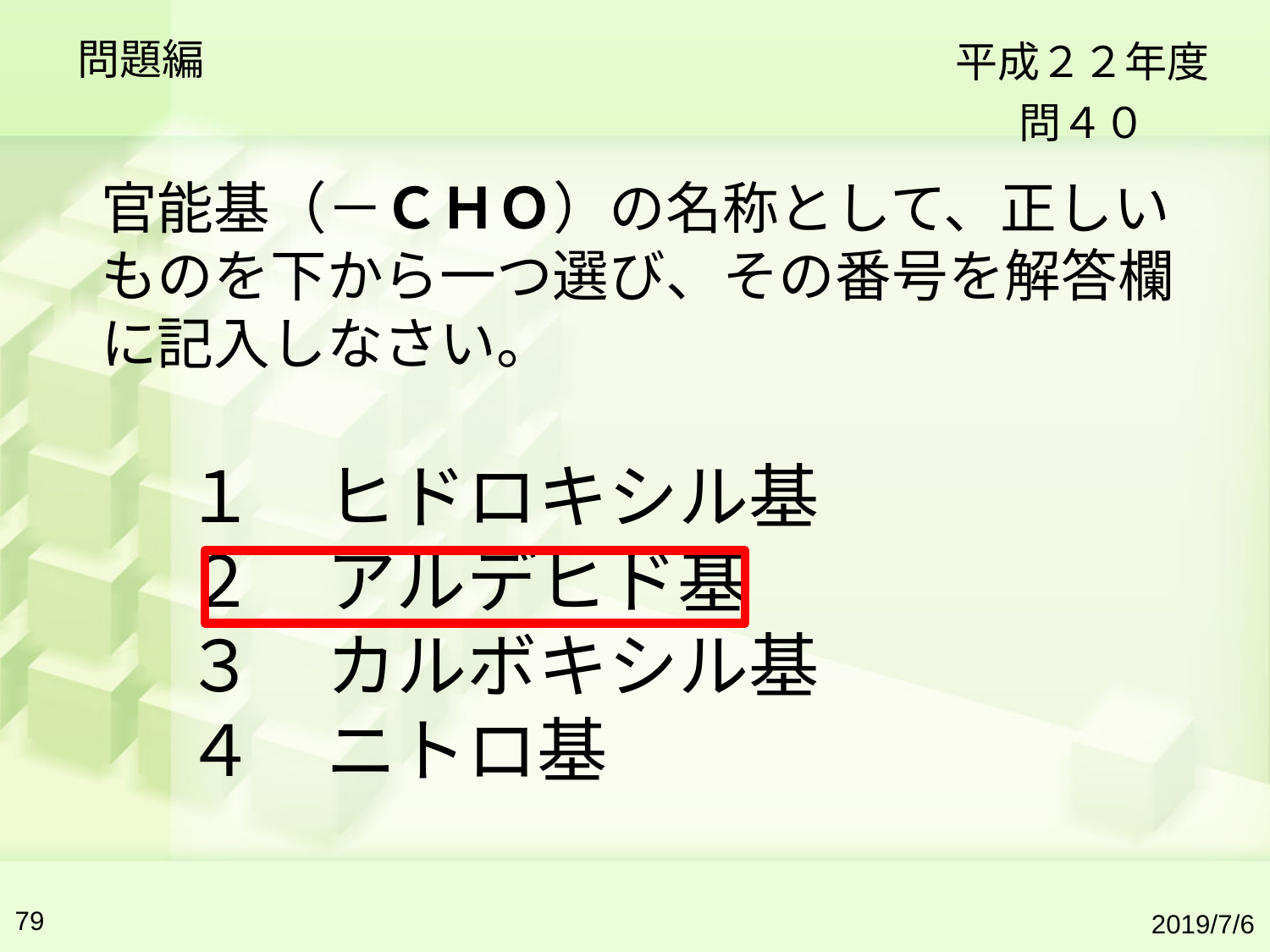

問題編
平成２２年度
問４０
官能基（－ＣＨＯ）の名称として、正しいものを下から一つ選び、その番号を解答欄に記入しなさい。
１　ヒドロキシル基
２　アルデヒド基
３　カルボキシル基
４　ニトロ基

79
2019/7/6